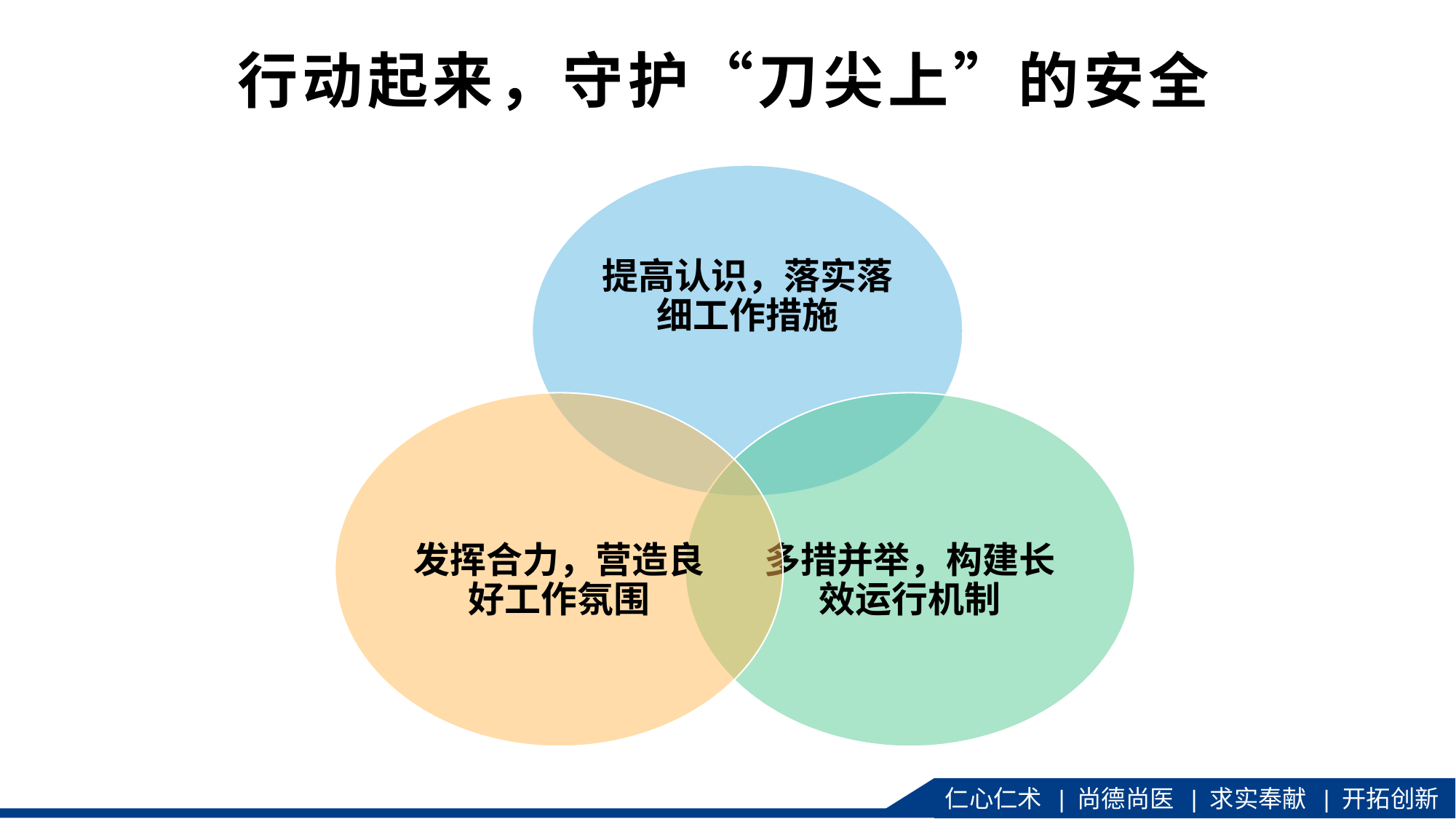

# 行动起来，守护“刀尖上”的安全
提高认识，落实落细工作措施
多措并举，构建长效运行机制
发挥合力，营造良好工作氛围